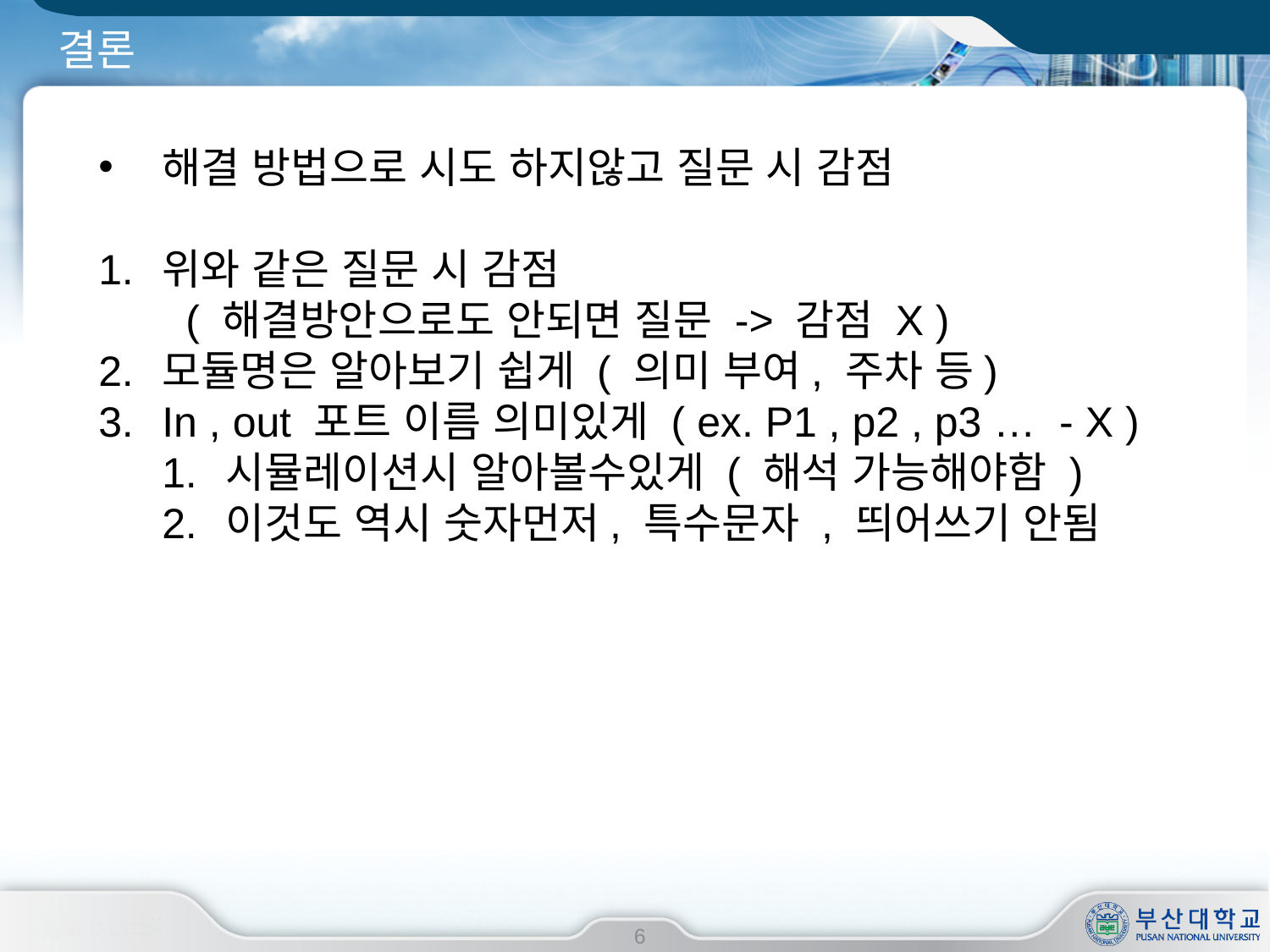

# 결론
해결 방법으로 시도 하지않고 질문 시 감점

위와 같은 질문 시 감점
  ( 해결방안으로도 안되면 질문 -> 감점 X )
모듈명은 알아보기 쉽게 ( 의미 부여, 주차 등)
In , out 포트 이름 의미있게 ( ex. P1 , p2 , p3 …  - X )
시뮬레이션시 알아볼수있게 ( 해석 가능해야함 )
이것도 역시 숫자먼저, 특수문자 , 띄어쓰기 안됨

6